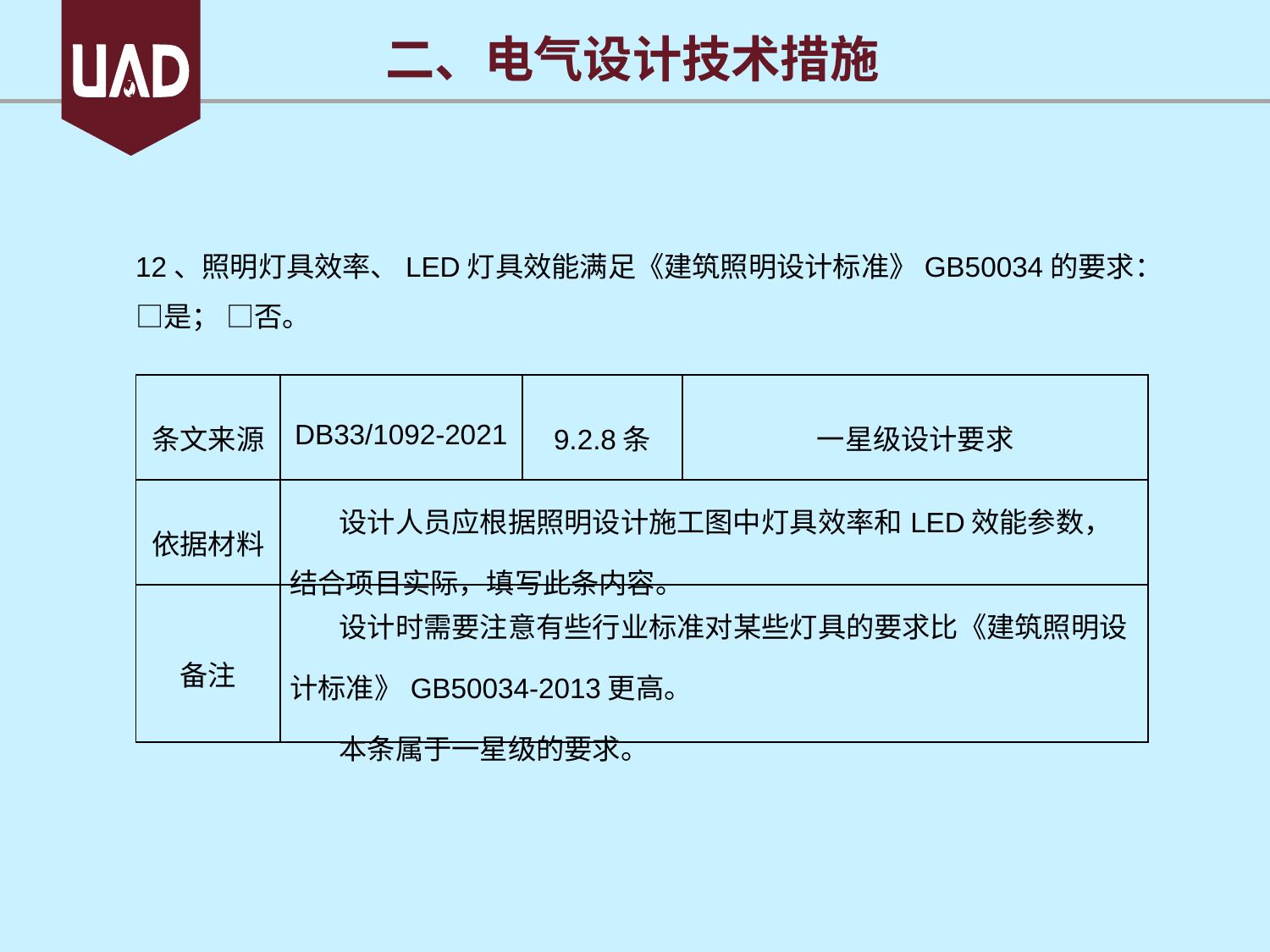

二、电气设计技术措施
12、照明灯具效率、LED灯具效能满足《建筑照明设计标准》GB50034的要求：□是； □否。
| 条文来源 | DB33/1092-2021 | 9.2.8条 | 一星级设计要求 |
| --- | --- | --- | --- |
| 依据材料 | 设计人员应根据照明设计施工图中灯具效率和LED效能参数，结合项目实际，填写此条内容。 |  |  |
| 备注 | 设计时需要注意有些行业标准对某些灯具的要求比《建筑照明设计标准》GB50034-2013更高。 本条属于一星级的要求。 |  |  |